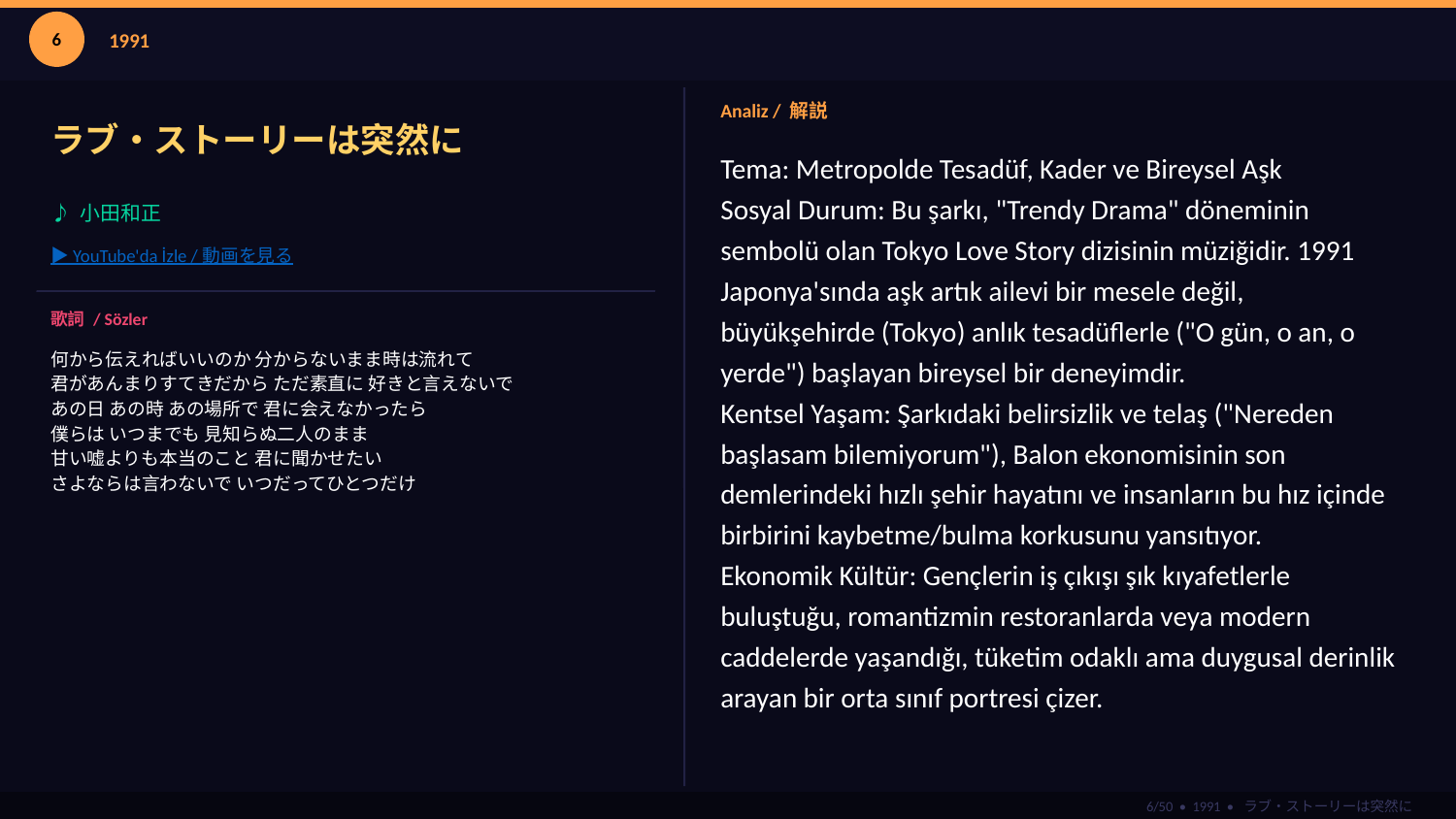

6
1991
ラブ・ストーリーは突然に

Analiz / 解説
Tema: Metropolde Tesadüf, Kader ve Bireysel Aşk
Sosyal Durum: Bu şarkı, "Trendy Drama" döneminin sembolü olan Tokyo Love Story dizisinin müziğidir. 1991 Japonya'sında aşk artık ailevi bir mesele değil, büyükşehirde (Tokyo) anlık tesadüflerle ("O gün, o an, o yerde") başlayan bireysel bir deneyimdir.
Kentsel Yaşam: Şarkıdaki belirsizlik ve telaş ("Nereden başlasam bilemiyorum"), Balon ekonomisinin son demlerindeki hızlı şehir hayatını ve insanların bu hız içinde birbirini kaybetme/bulma korkusunu yansıtıyor.
Ekonomik Kültür: Gençlerin iş çıkışı şık kıyafetlerle buluştuğu, romantizmin restoranlarda veya modern caddelerde yaşandığı, tüketim odaklı ama duygusal derinlik arayan bir orta sınıf portresi çizer.
♪ 小田和正
▶ YouTube'da İzle / 動画を見る

歌詞 / Sözler
何から伝えればいいのか 分からないまま時は流れて
君があんまりすてきだから ただ素直に 好きと言えないで
あの日 あの時 あの場所で 君に会えなかったら
僕らは いつまでも 見知らぬ二人のまま
甘い嘘よりも本当のこと 君に聞かせたい
さよならは言わないで いつだってひとつだけ

6/50  •  1991  •  ラブ・ストーリーは突然に